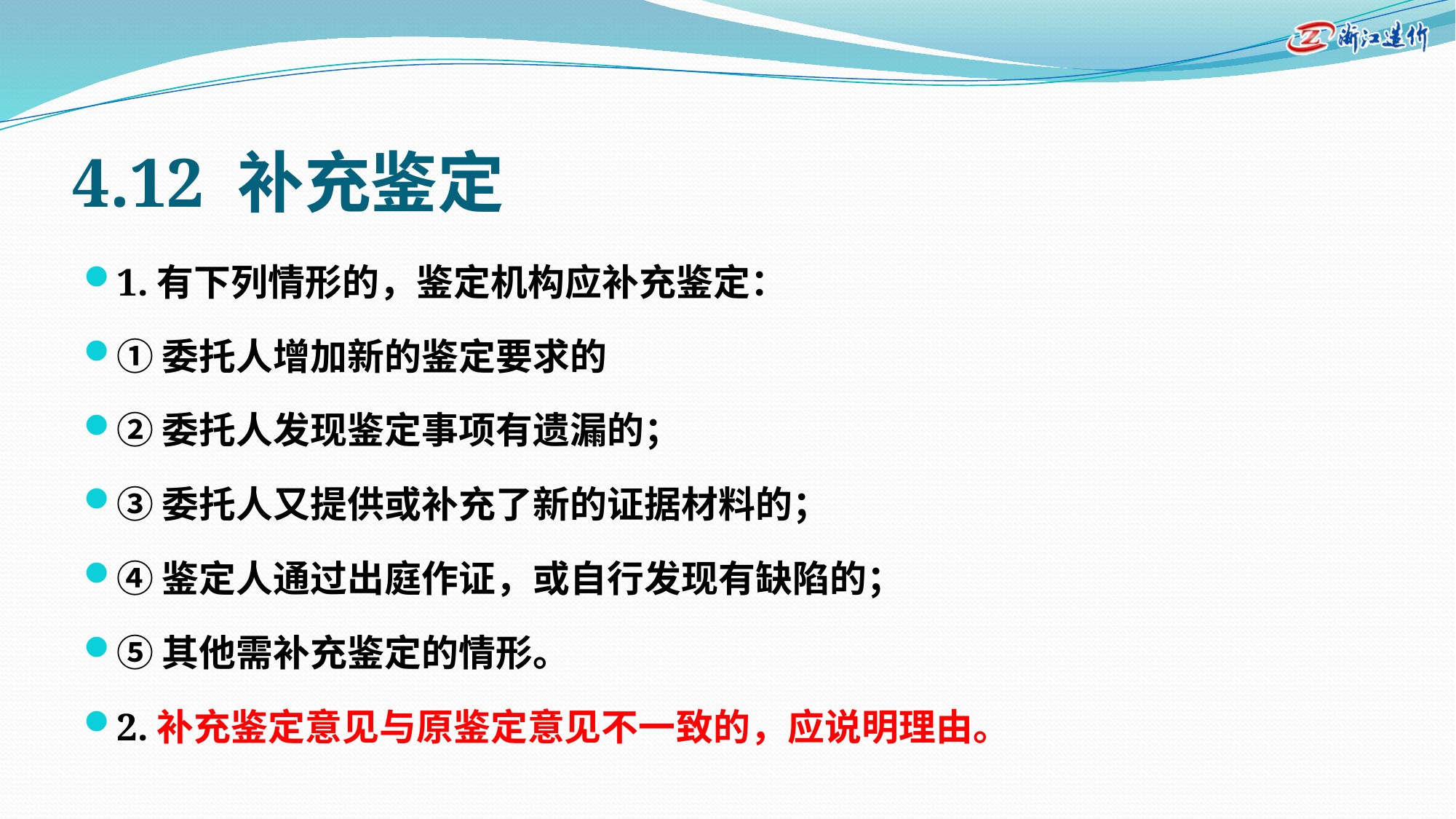

# 4.12 补充鉴定
1.有下列情形的，鉴定机构应补充鉴定：
①委托人增加新的鉴定要求的
②委托人发现鉴定事项有遗漏的；
③委托人又提供或补充了新的证据材料的；
④鉴定人通过出庭作证，或自行发现有缺陷的；
⑤其他需补充鉴定的情形。
2.补充鉴定意见与原鉴定意见不一致的，应说明理由。